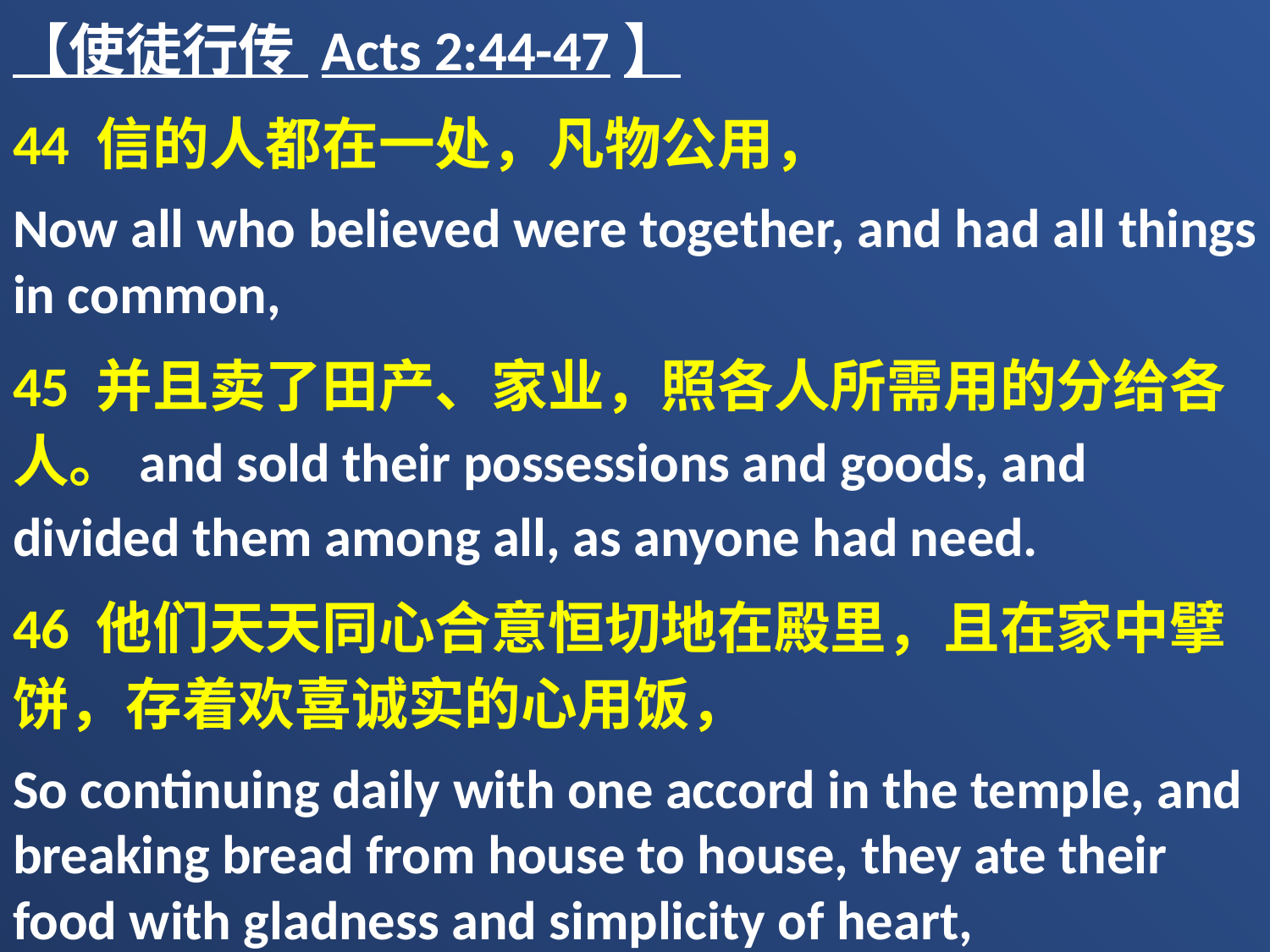

【使徒行传 Acts 2:44-47】
44 信的人都在一处，凡物公用，
Now all who believed were together, and had all things in common,
45 并且卖了田产、家业，照各人所需用的分给各人。and sold their possessions and goods, and divided them among all, as anyone had need.
46 他们天天同心合意恒切地在殿里，且在家中擘饼，存着欢喜诚实的心用饭，
So continuing daily with one accord in the temple, and breaking bread from house to house, they ate their food with gladness and simplicity of heart,